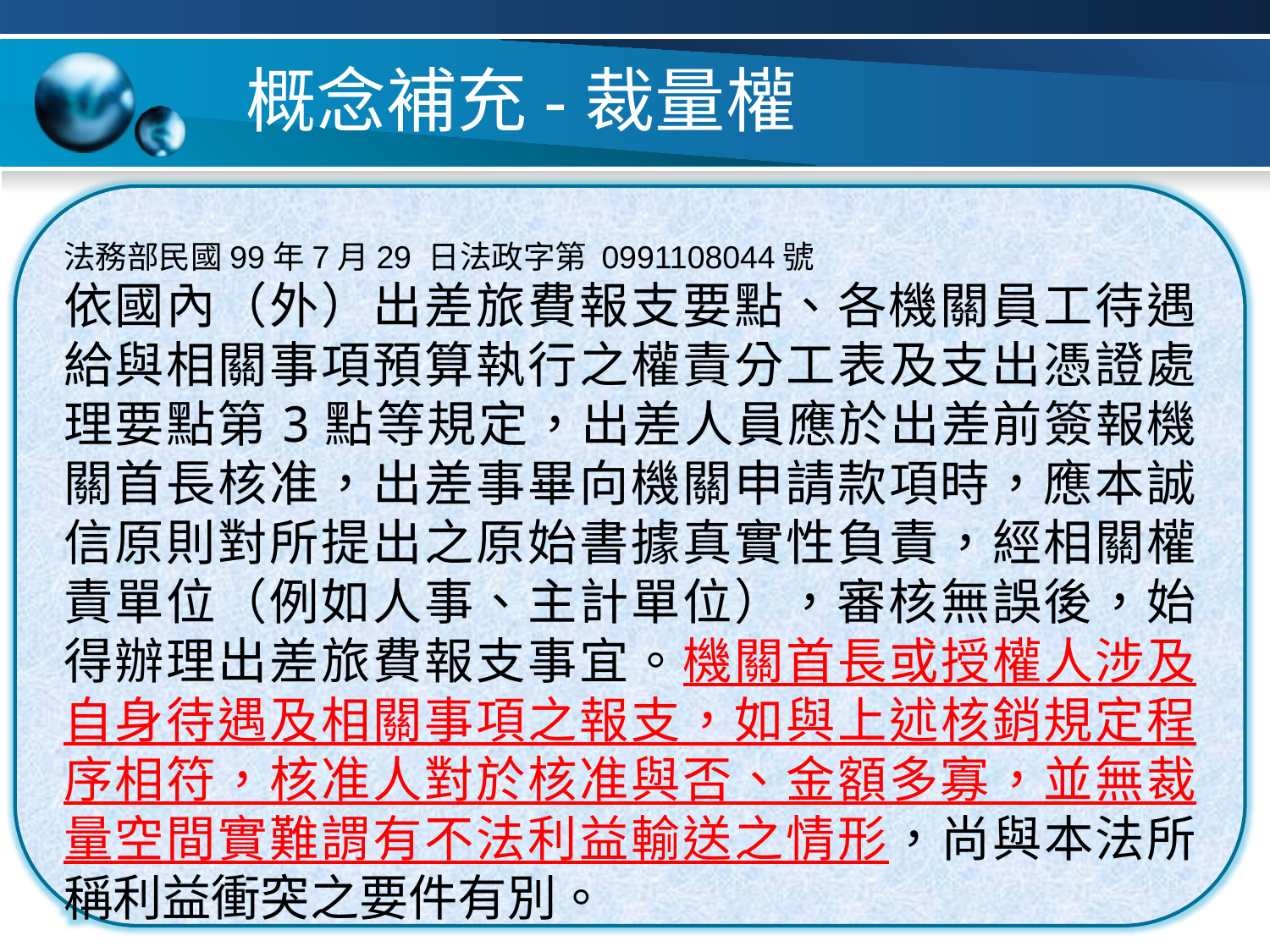

# 概念補充-裁量權

法務部民國99年7月29 日法政字第 0991108044號
依國內（外）出差旅費報支要點、各機關員工待遇給與相關事項預算執行之權責分工表及支出憑證處理要點第3點等規定，出差人員應於出差前簽報機關首長核准，出差事畢向機關申請款項時，應本誠信原則對所提出之原始書據真實性負責，經相關權責單位（例如人事、主計單位），審核無誤後，始得辦理出差旅費報支事宜。機關首長或授權人涉及自身待遇及相關事項之報支，如與上述核銷規定程序相符，核准人對於核准與否、金額多寡，並無裁量空間實難謂有不法利益輸送之情形，尚與本法所稱利益衝突之要件有別。